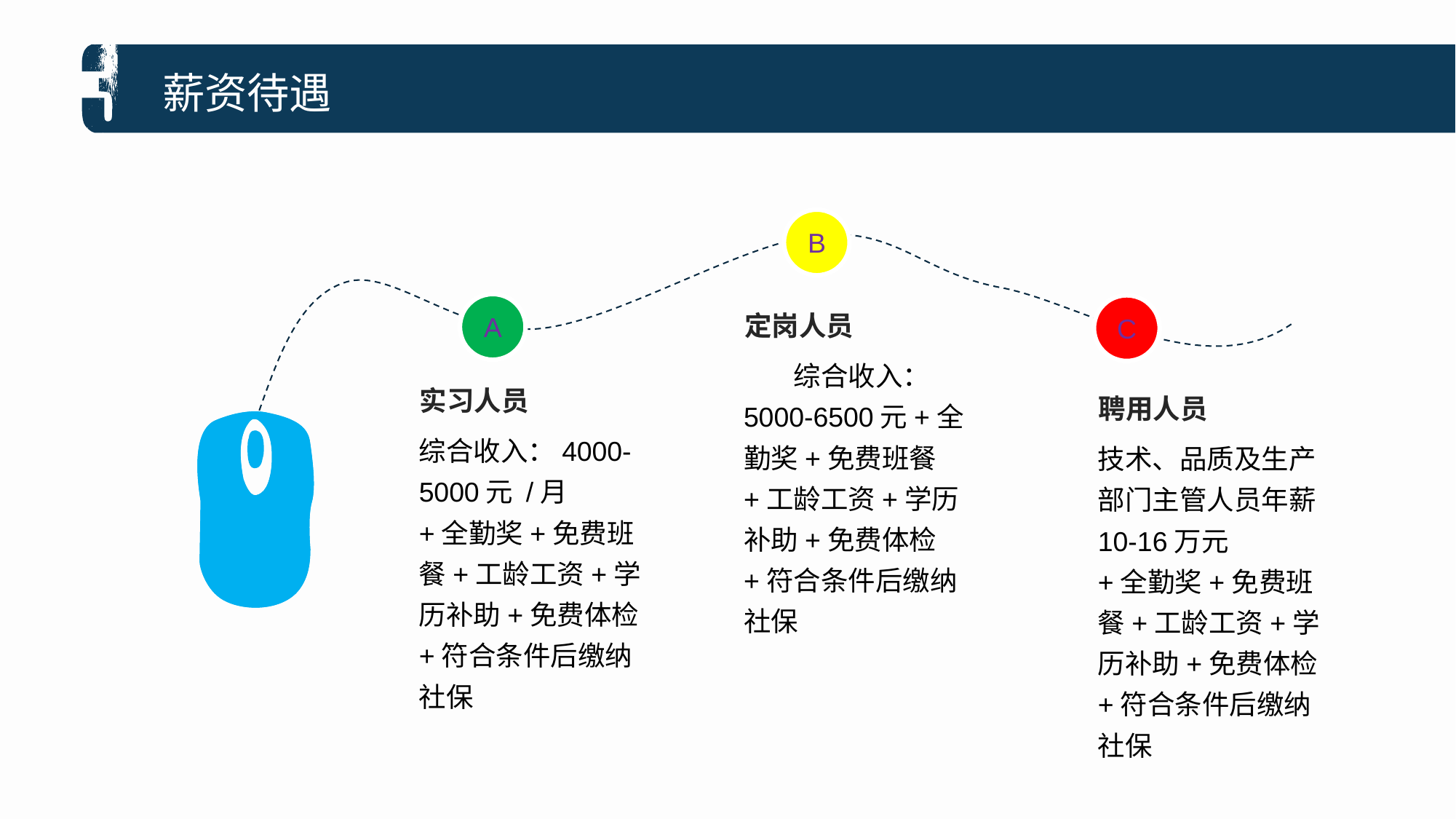

薪资待遇
B

A
C
定岗人员
       综合收入：5000-6500元+全勤奖+免费班餐+工龄工资+学历补助+免费体检+符合条件后缴纳社保

实习人员
综合收入：4000-5000元 /月
+全勤奖+免费班餐+工龄工资+学历补助+免费体检+符合条件后缴纳社保
聘用人员
技术、品质及生产部门主管人员年薪10-16万元
+全勤奖+免费班餐+工龄工资+学历补助+免费体检+符合条件后缴纳社保